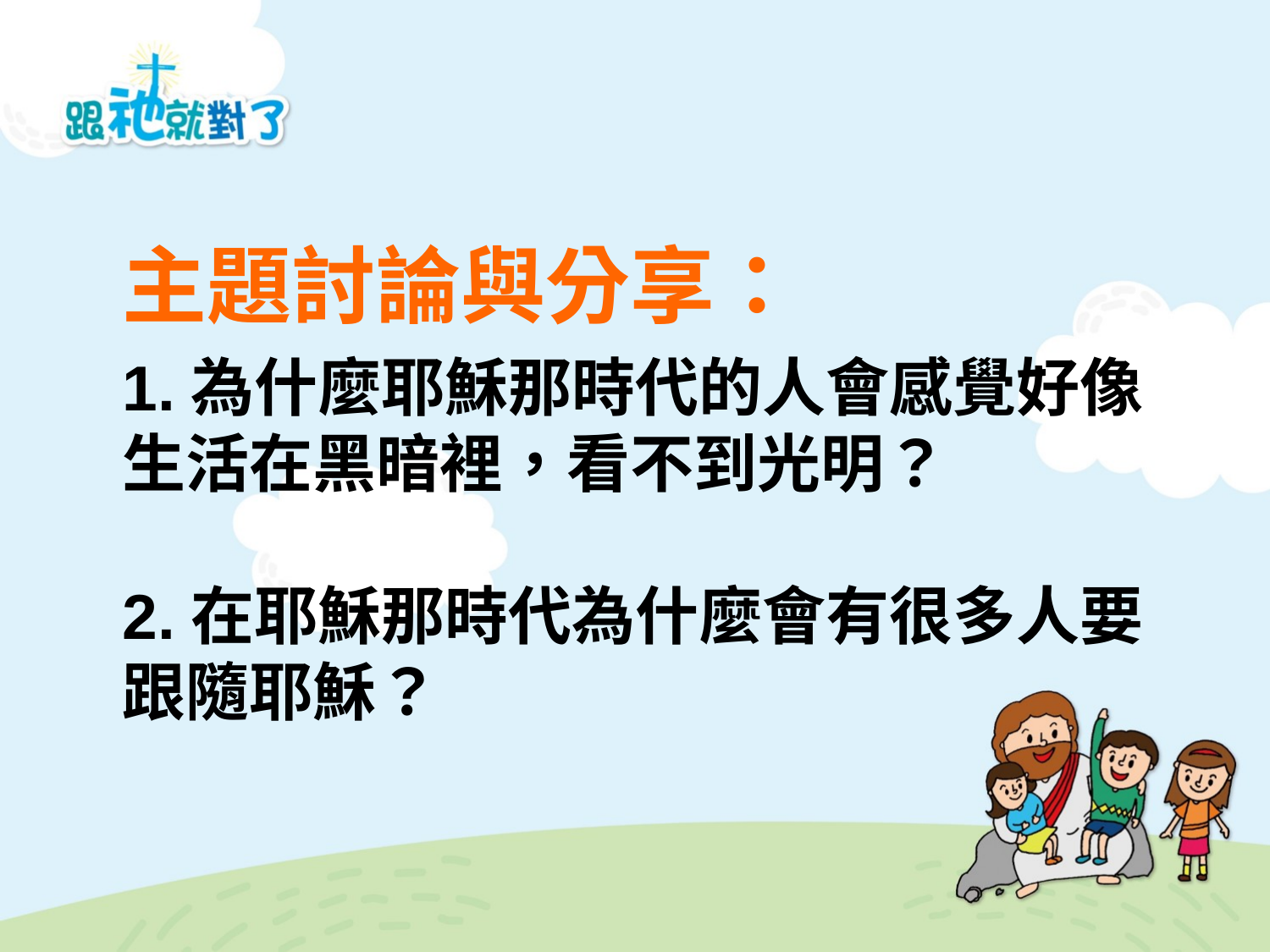

主題討論與分享：
1.為什麼耶穌那時代的人會感覺好像生活在黑暗裡，看不到光明？

2.在耶穌那時代為什麼會有很多人要跟隨耶穌？